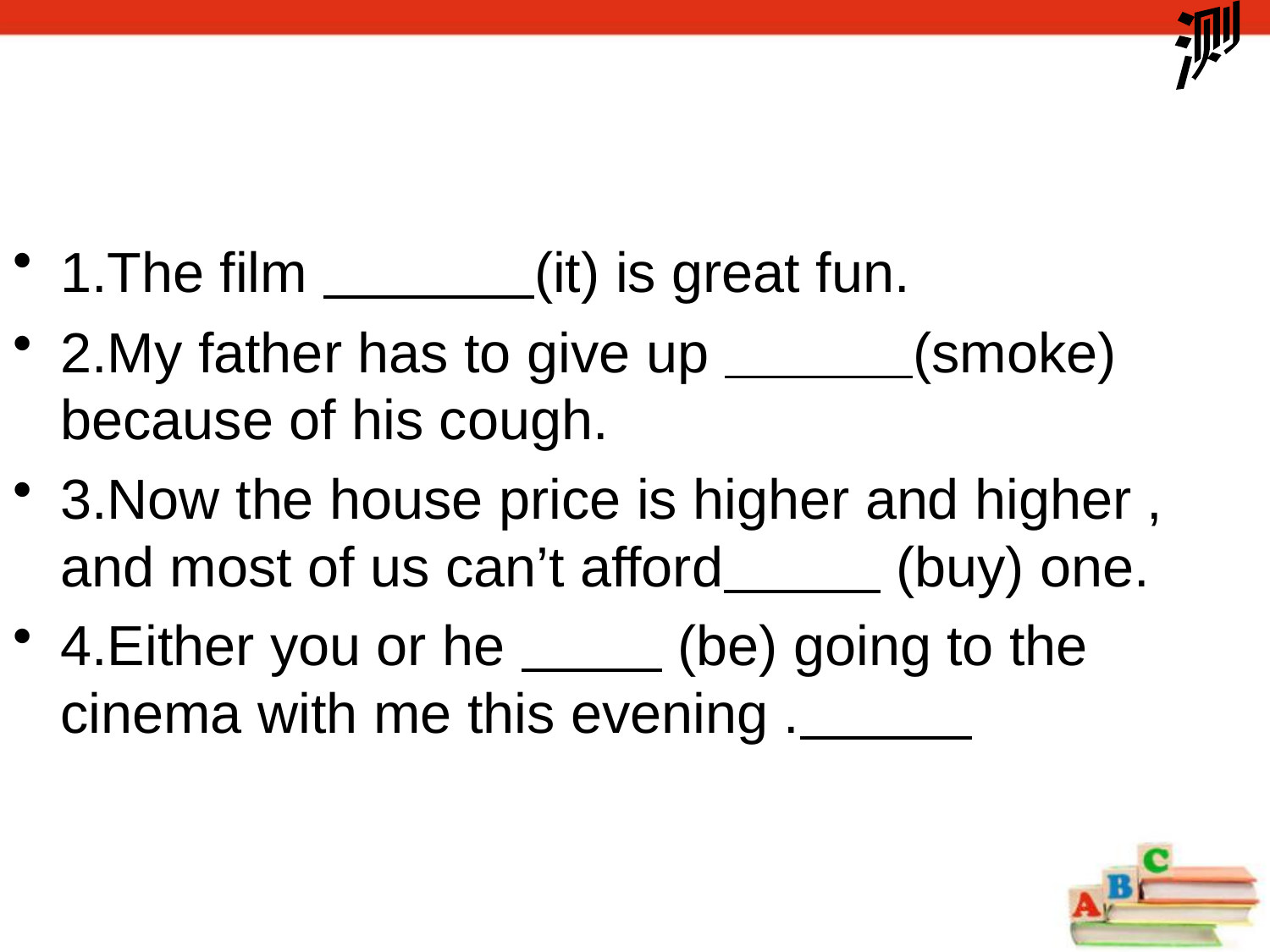

测
1.The film             (it) is great fun.
2.My father has to give up             (smoke) because of his cough.
3.Now the house price is higher and higher , and most of us can’t afford           (buy) one.
4.Either you or he           (be) going to the cinema with me this evening .